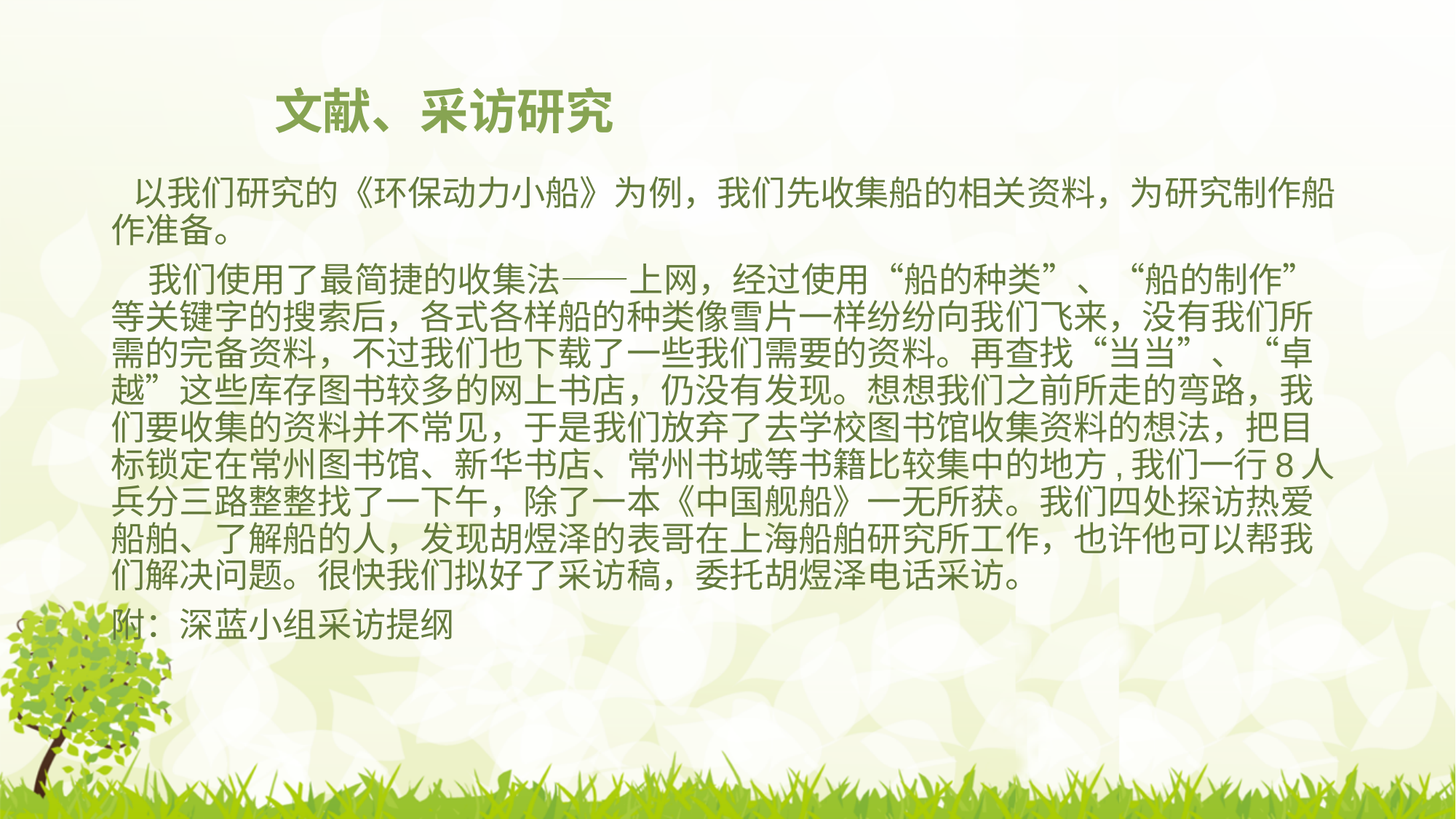

# 文献、采访研究

  以我们研究的《环保动力小船》为例，我们先收集船的相关资料，为研究制作船作准备。
    我们使用了最简捷的收集法——上网，经过使用“船的种类”、“船的制作”等关键字的搜索后，各式各样船的种类像雪片一样纷纷向我们飞来，没有我们所需的完备资料，不过我们也下载了一些我们需要的资料。再查找“当当”、“卓越”这些库存图书较多的网上书店，仍没有发现。想想我们之前所走的弯路，我们要收集的资料并不常见，于是我们放弃了去学校图书馆收集资料的想法，把目标锁定在常州图书馆、新华书店、常州书城等书籍比较集中的地方,我们一行8人兵分三路整整找了一下午，除了一本《中国舰船》一无所获。我们四处探访热爱船舶、了解船的人，发现胡煜泽的表哥在上海船舶研究所工作，也许他可以帮我们解决问题。很快我们拟好了采访稿，委托胡煜泽电话采访。
附：深蓝小组采访提纲